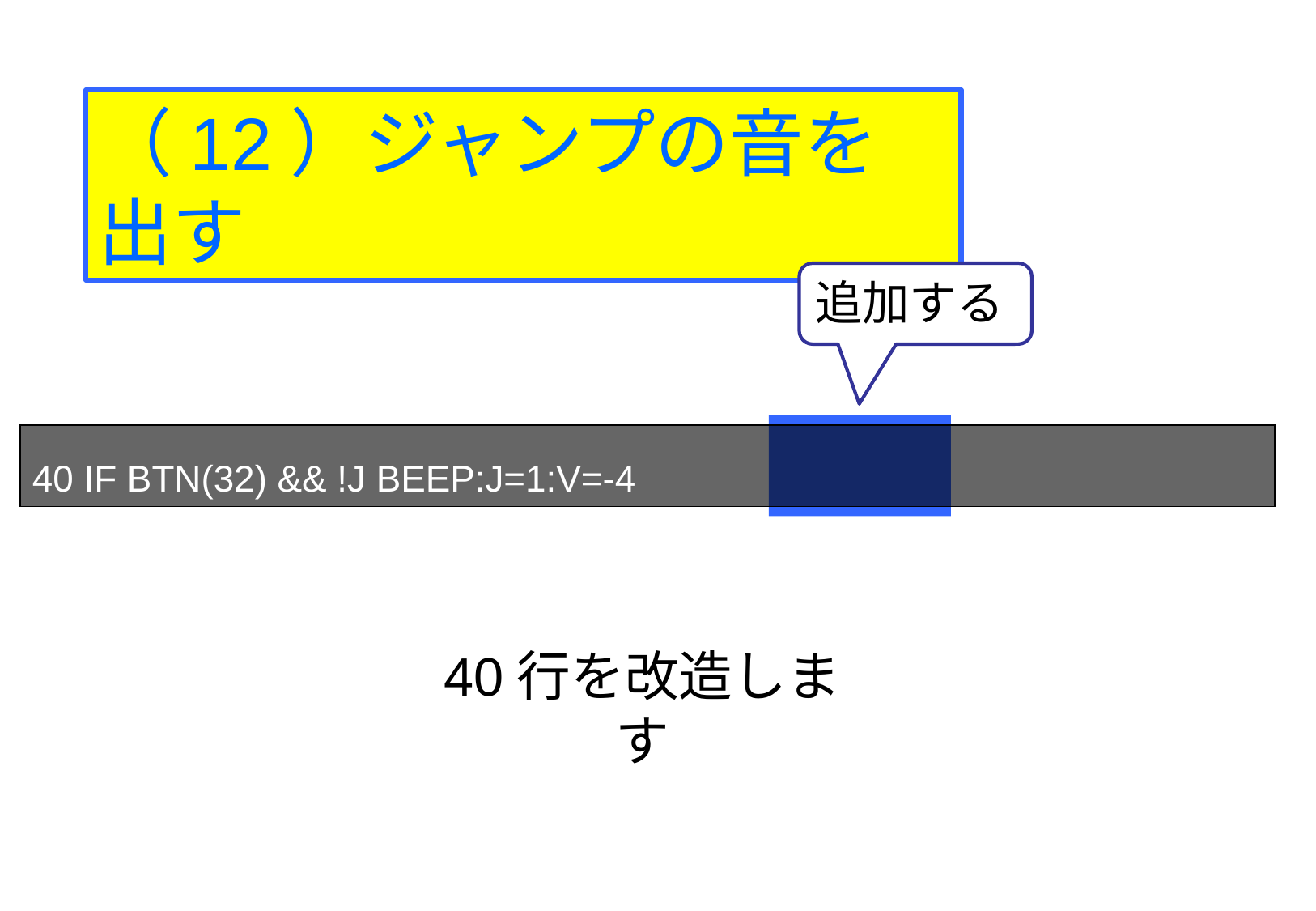

（12）ジャンプの音を出す
追加する

40 IF BTN(32) && !J BEEP:J=1:V=-4
40行を改造します